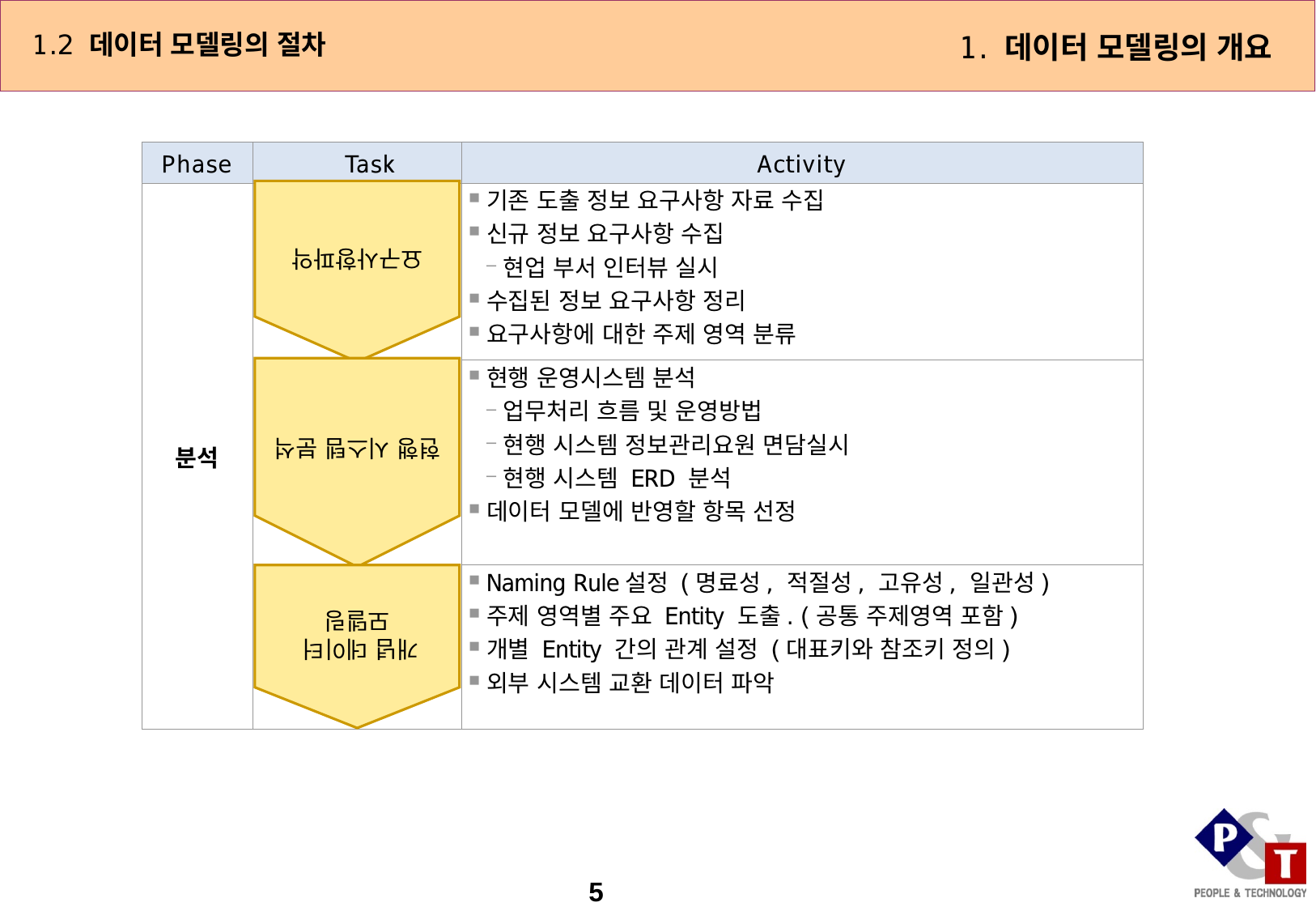

1.2 데이터 모델링의 절차
1. 데이터 모델링의 개요
Phase
Task
Activity
요구사항파악
분석

기존 도출 정보 요구사항 자료 수집
신규 정보 요구사항 수집
현업 부서 인터뷰 실시
수집된 정보 요구사항 정리
요구사항에 대한 주제 영역 분류

현행 시스템 분석
현행 운영시스템 분석
업무처리 흐름 및 운영방법
현행 시스템 정보관리요원 면담실시
현행 시스템 ERD 분석
데이터 모델에 반영할 항목 선정
개념 데이터
모델링
Naming Rule설정 (명료성, 적절성, 고유성, 일관성)
주제 영역별 주요 Entity 도출. (공통 주제영역 포함)
개별 Entity 간의 관계 설정 (대표키와 참조키 정의)
외부 시스템 교환 데이터 파악